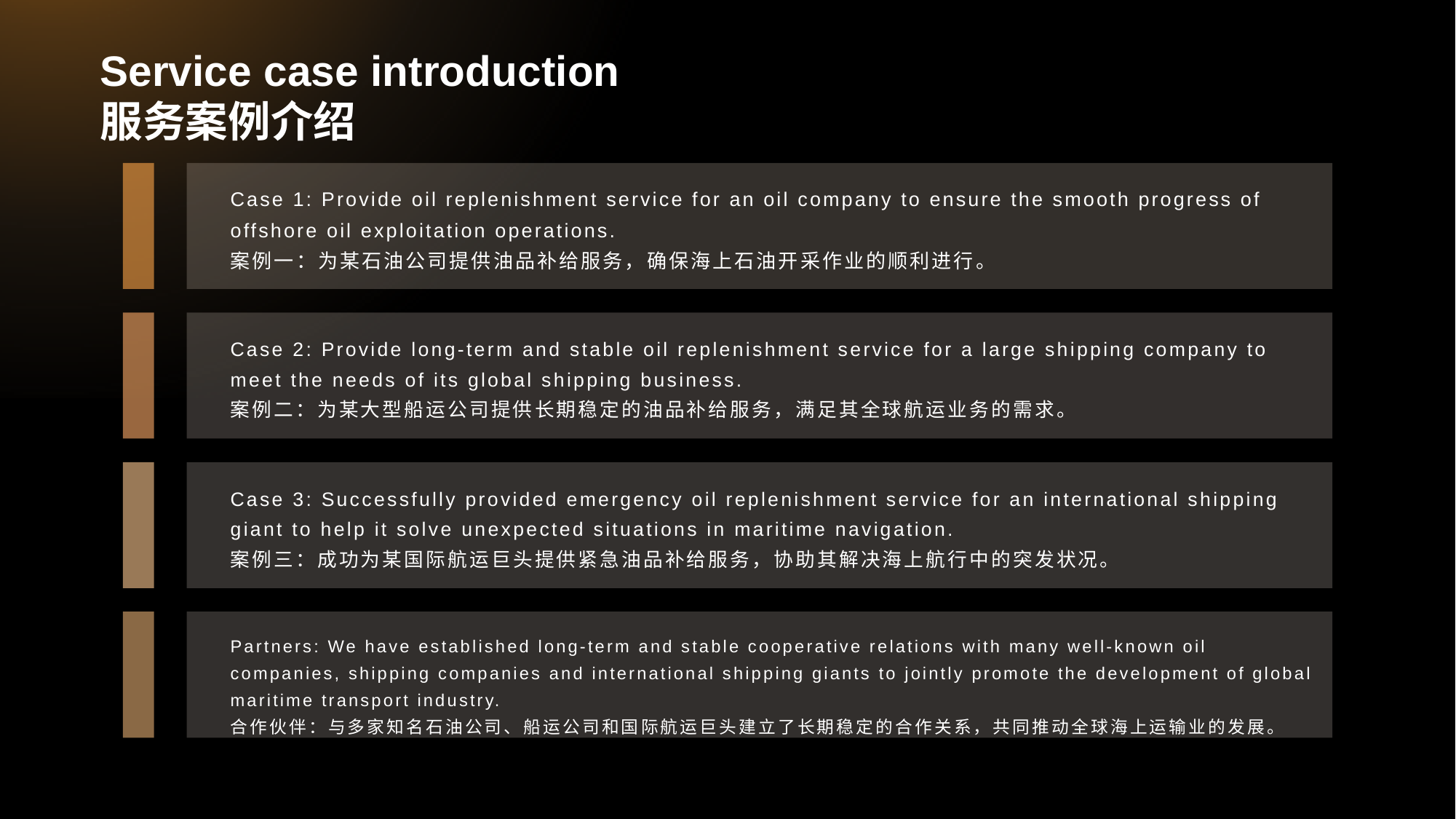

# Service case introduction 服务案例介绍

Case 1: Provide oil replenishment service for an oil company to ensure the smooth progress of offshore oil exploitation operations.
案例一：为某石油公司提供油品补给服务，确保海上石油开采作业的顺利进行。

Case 2: Provide long-term and stable oil replenishment service for a large shipping company to meet the needs of its global shipping business.
案例二：为某大型船运公司提供长期稳定的油品补给服务，满足其全球航运业务的需求。

Case 3: Successfully provided emergency oil replenishment service for an international shipping giant to help it solve unexpected situations in maritime navigation.
案例三：成功为某国际航运巨头提供紧急油品补给服务，协助其解决海上航行中的突发状况。

Partners: We have established long-term and stable cooperative relations with many well-known oil companies, shipping companies and international shipping giants to jointly promote the development of global maritime transport industry.
合作伙伴：与多家知名石油公司、船运公司和国际航运巨头建立了长期稳定的合作关系，共同推动全球海上运输业的发展。